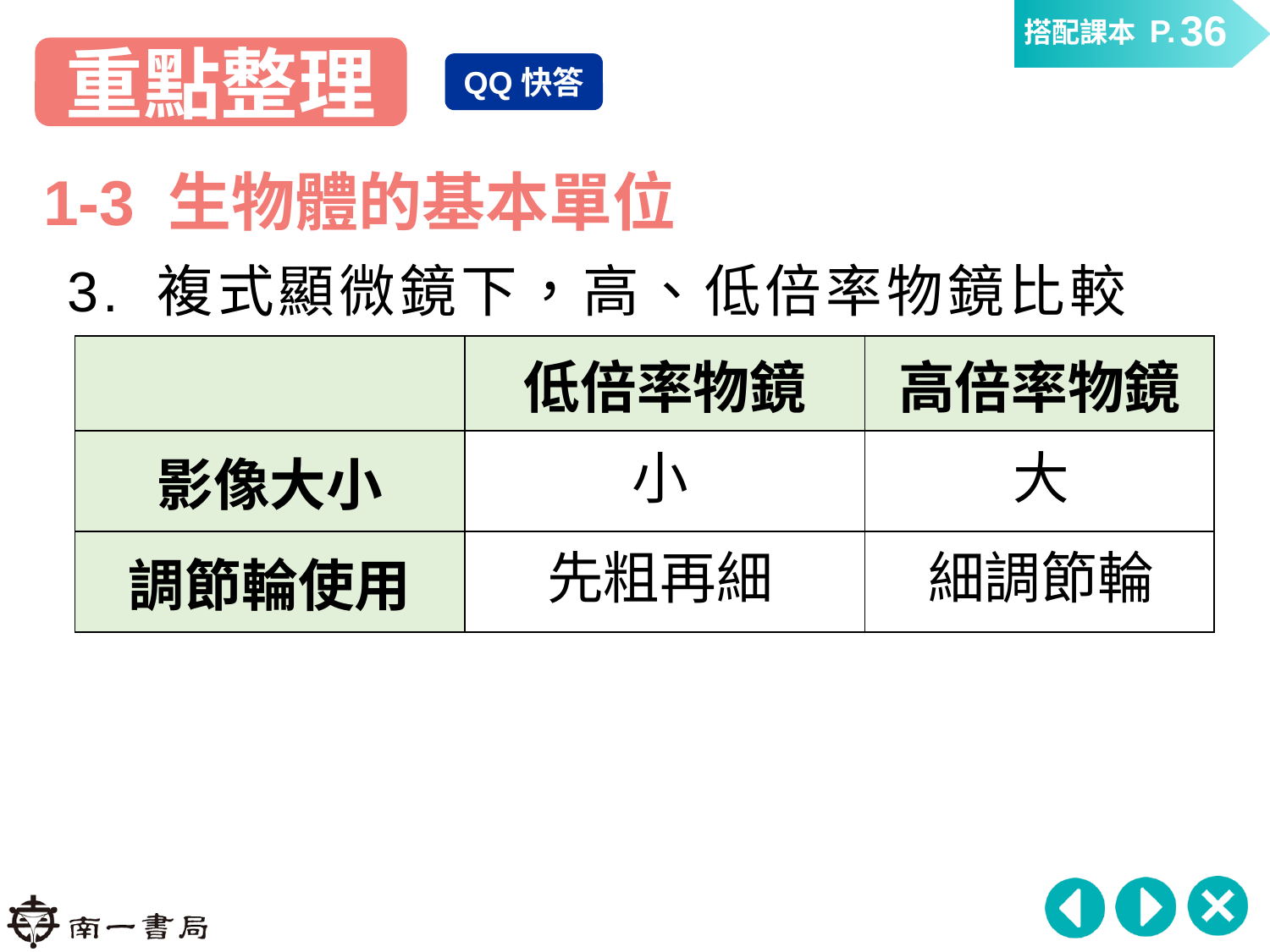

36
重點整理
QQ快答
1-3 生物體的基本單位
3. 複式顯微鏡下，高、低倍率物鏡比較
|  | 低倍率物鏡 | 高倍率物鏡 |
| --- | --- | --- |
| 影像大小 |  |  |
| 調節輪使用 |  |  |
小
大
先粗再細
細調節輪